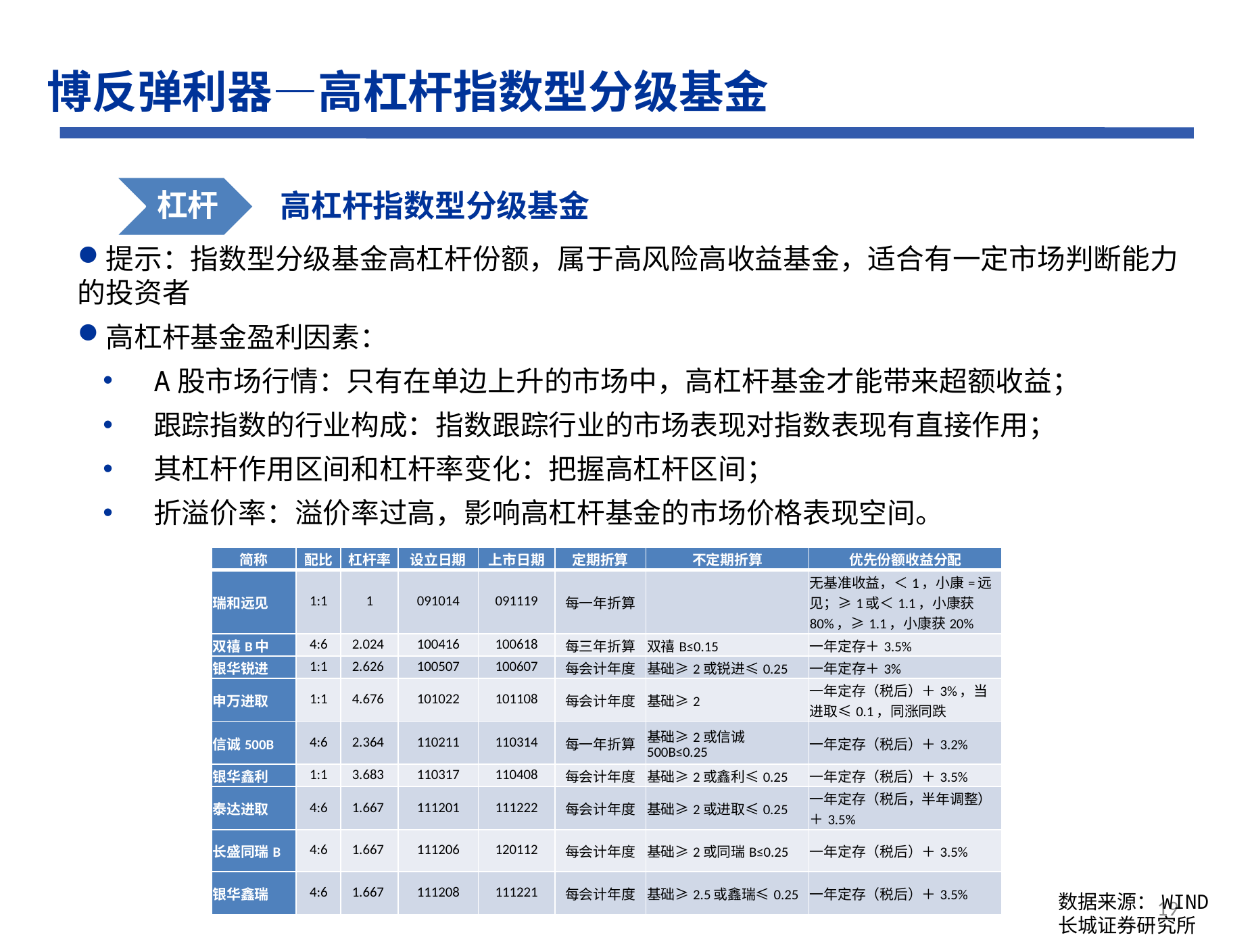

博反弹利器—高杠杆指数型分级基金

杠杆
高杠杆指数型分级基金
提示：指数型分级基金高杠杆份额，属于高风险高收益基金，适合有一定市场判断能力的投资者
高杠杆基金盈利因素：
A股市场行情：只有在单边上升的市场中，高杠杆基金才能带来超额收益；
跟踪指数的行业构成：指数跟踪行业的市场表现对指数表现有直接作用；
其杠杆作用区间和杠杆率变化：把握高杠杆区间；
折溢价率：溢价率过高，影响高杠杆基金的市场价格表现空间。
| 简称 | 配比 | 杠杆率 | 设立日期 | 上市日期 | 定期折算 | 不定期折算 | 优先份额收益分配 |
| --- | --- | --- | --- | --- | --- | --- | --- |
| 瑞和远见 | 1:1 | 1 | 091014 | 091119 | 每一年折算 |  | 无基准收益，＜1，小康=远见；≥1或＜1.1，小康获80%，≥1.1，小康获20% |
| 双禧B中 | 4:6 | 2.024 | 100416 | 100618 | 每三年折算 | 双禧B≤0.15 | 一年定存＋3.5% |
| 银华锐进 | 1:1 | 2.626 | 100507 | 100607 | 每会计年度 | 基础≥2或锐进≤0.25 | 一年定存＋3% |
| 申万进取 | 1:1 | 4.676 | 101022 | 101108 | 每会计年度 | 基础≥2 | 一年定存（税后）＋3%，当进取≤0.1，同涨同跌 |
| 信诚500B | 4:6 | 2.364 | 110211 | 110314 | 每一年折算 | 基础≥2或信诚500B≤0.25 | 一年定存（税后）＋3.2% |
| 银华鑫利 | 1:1 | 3.683 | 110317 | 110408 | 每会计年度 | 基础≥2或鑫利≤0.25 | 一年定存（税后）＋3.5% |
| 泰达进取 | 4:6 | 1.667 | 111201 | 111222 | 每会计年度 | 基础≥2或进取≤0.25 | 一年定存（税后，半年调整）＋3.5% |
| 长盛同瑞B | 4:6 | 1.667 | 111206 | 120112 | 每会计年度 | 基础≥2或同瑞B≤0.25 | 一年定存（税后）＋3.5% |
| 银华鑫瑞 | 4:6 | 1.667 | 111208 | 111221 | 每会计年度 | 基础≥2.5或鑫瑞≤0.25 | 一年定存（税后）＋3.5% |
19
数据来源：WIND  长城证券研究所